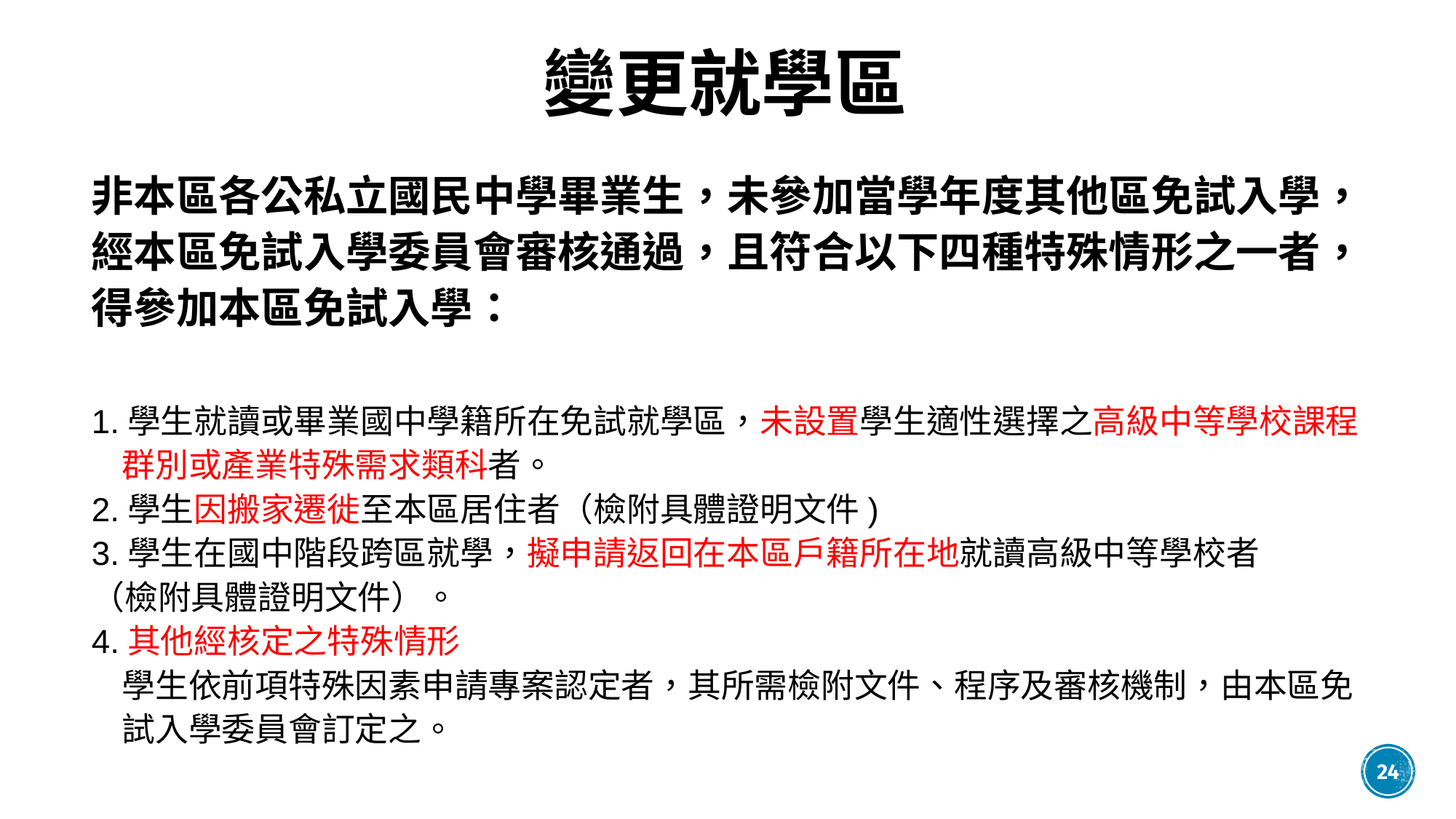

# 變更就學區
非本區各公私立國民中學畢業生，未參加當學年度其他區免試入學，經本區免試入學委員會審核通過，且符合以下四種特殊情形之一者，得參加本區免試入學：
1.學生就讀或畢業國中學籍所在免試就學區，未設置學生適性選擇之高級中等學校課程
   群別或產業特殊需求類科者。
2.學生因搬家遷徙至本區居住者（檢附具體證明文件)
3.學生在國中階段跨區就學，擬申請返回在本區戶籍所在地就讀高級中等學校者
（檢附具體證明文件）。
4.其他經核定之特殊情形
   學生依前項特殊因素申請專案認定者，其所需檢附文件、程序及審核機制，由本區免
   試入學委員會訂定之。
24